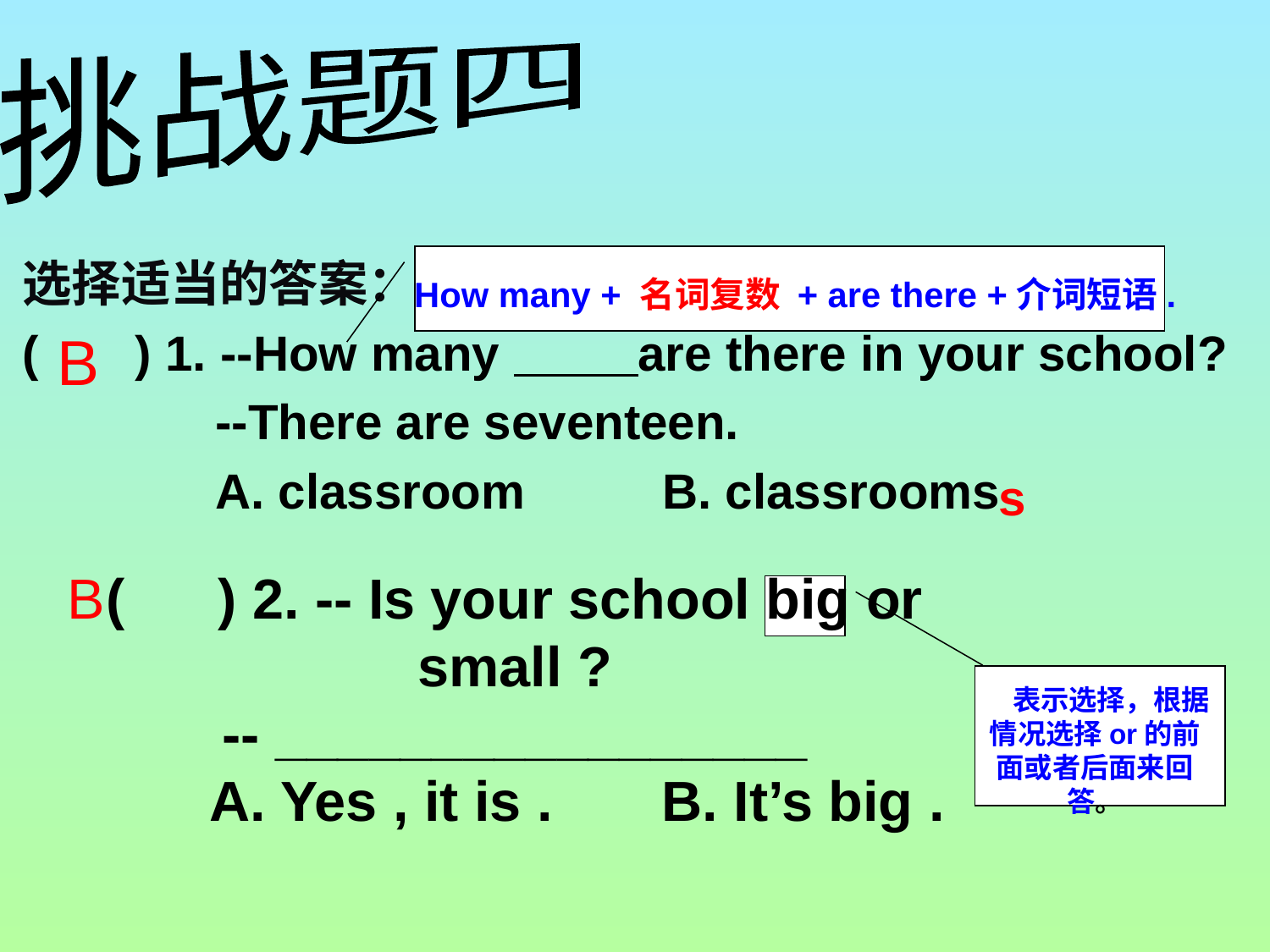

挑战题四
选择适当的答案：
(       ) 1. --How many          are there in your school?
              --There are seventeen.
              A. classroom          B. classrooms

How many + 名词复数 + are there +介词短语.
B
s
(      ) 2. -- Is your school big or small ?
-- _________________
        A. Yes , it is .       B. It’s big .
B

    表示选择，根据情况选择or的前面或者后面来回答。